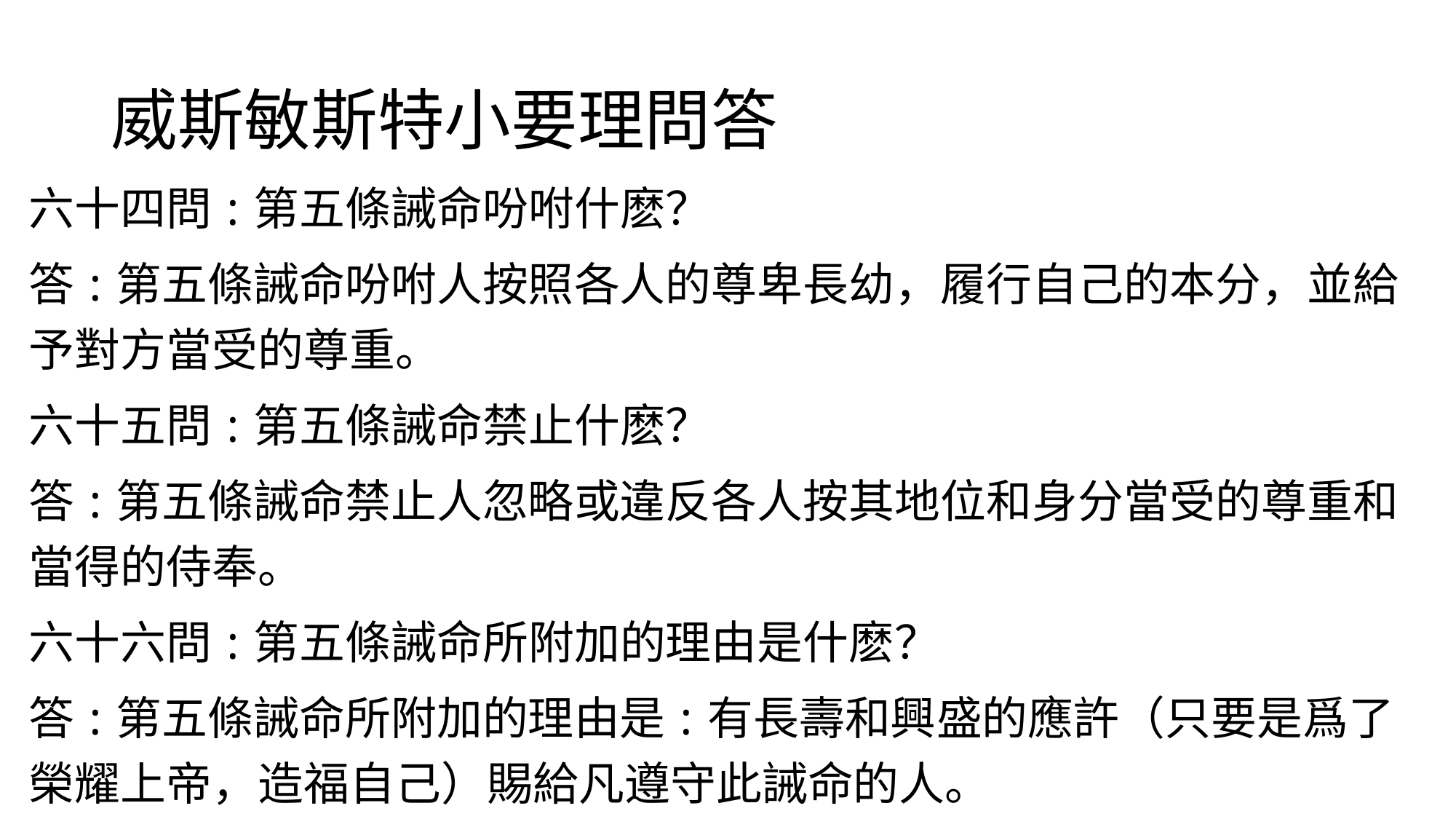

# 威斯敏斯特小要理問答
六十四問:第五條誡命吩咐什麽？
答:第五條誡命吩咐人按照各人的尊卑長幼，履行自己的本分，並給予對方當受的尊重。
六十五問:第五條誡命禁止什麽？
答:第五條誡命禁止人忽略或違反各人按其地位和身分當受的尊重和當得的侍奉。
六十六問:第五條誡命所附加的理由是什麽？
答:第五條誡命所附加的理由是:有長壽和興盛的應許（只要是爲了榮耀上帝，造福自己）賜給凡遵守此誡命的人。